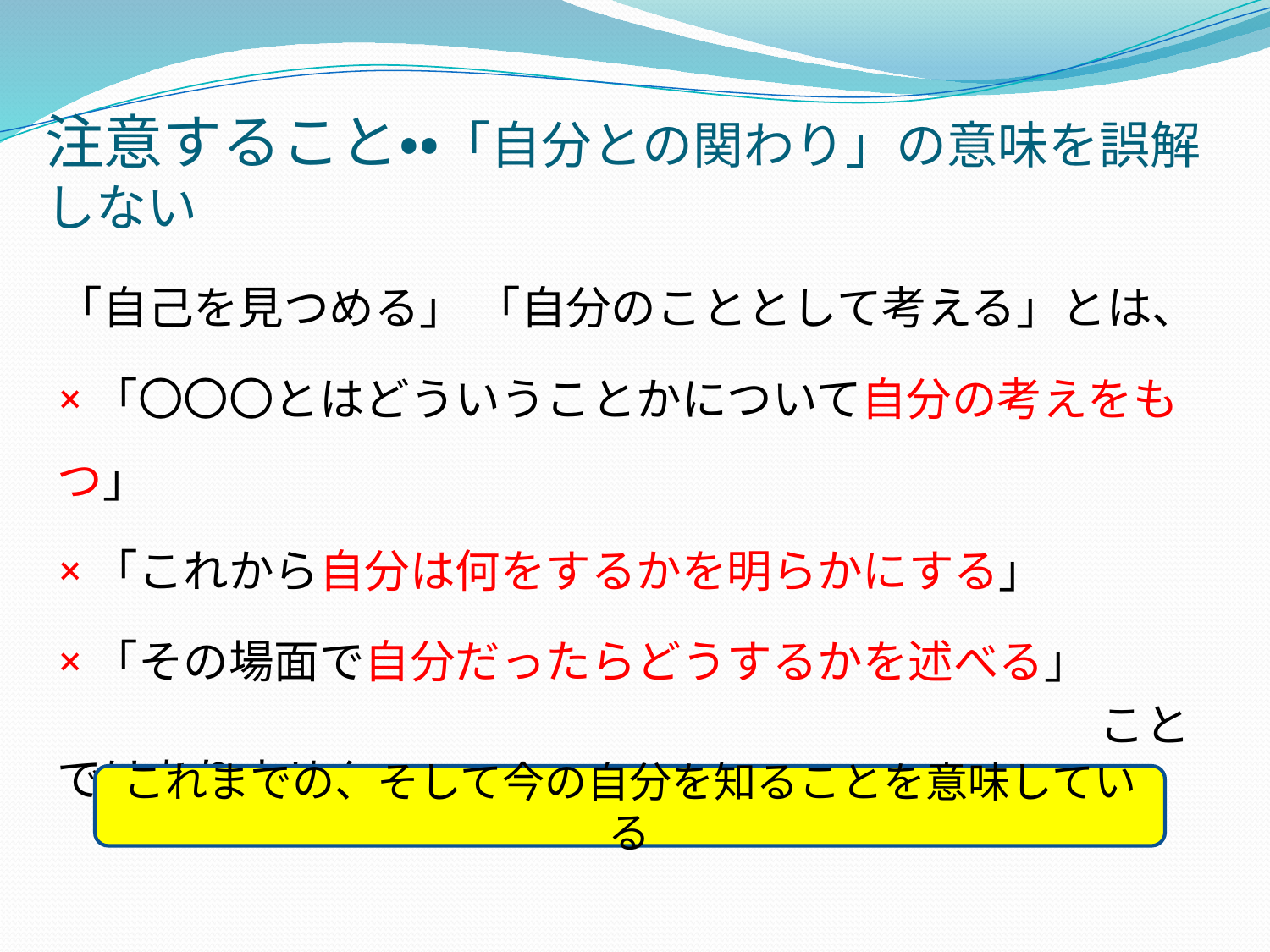

# 注意すること・・「自分との関わり」の意味を誤解しない
「自己を見つめる」 「自分のこととして考える」とは、
×「〇〇〇とはどういうことかについて自分の考えをもつ」
×「これから自分は何をするかを明らかにする」
×「その場面で自分だったらどうするかを述べる」
　　　　　　　　　　　　　　　　　　　　　　　ことではありません。
これまでの、そして今の自分を知ることを意味している